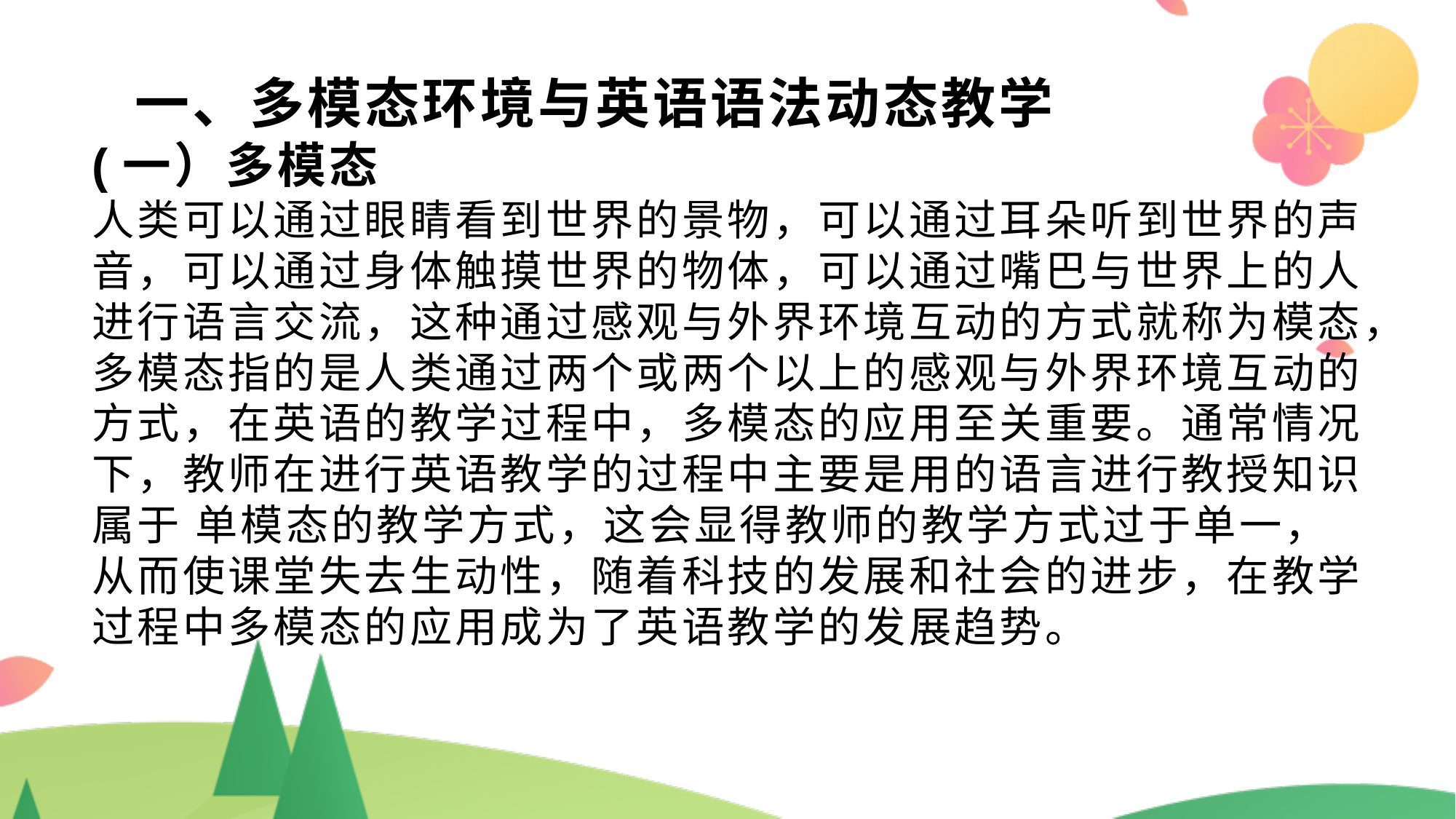

# 一、多模态环境与英语语法动态教学 (一）多模态 人类可以通过眼睛看到世界的景物，可以通过耳朵听到世界的声音，可以通过身体触摸世界的物体，可以通过嘴巴与世界上的人进行语言交流，这种通过感观与外界环境互动的方式就称为模态，多模态指的是人类通过两个或两个以上的感观与外界环境互动的方式，在英语的教学过程中，多模态的应用至关重要。通常情况下，教师在进行英语教学的过程中主要是用的语言进行教授知识属于 单模态的教学方式，这会显得教师的教学方式过于单一，从而使课堂失去生动性，随着科技的发展和社会的进步，在教学过程中多模态的应用成为了英语教学的发展趋势。